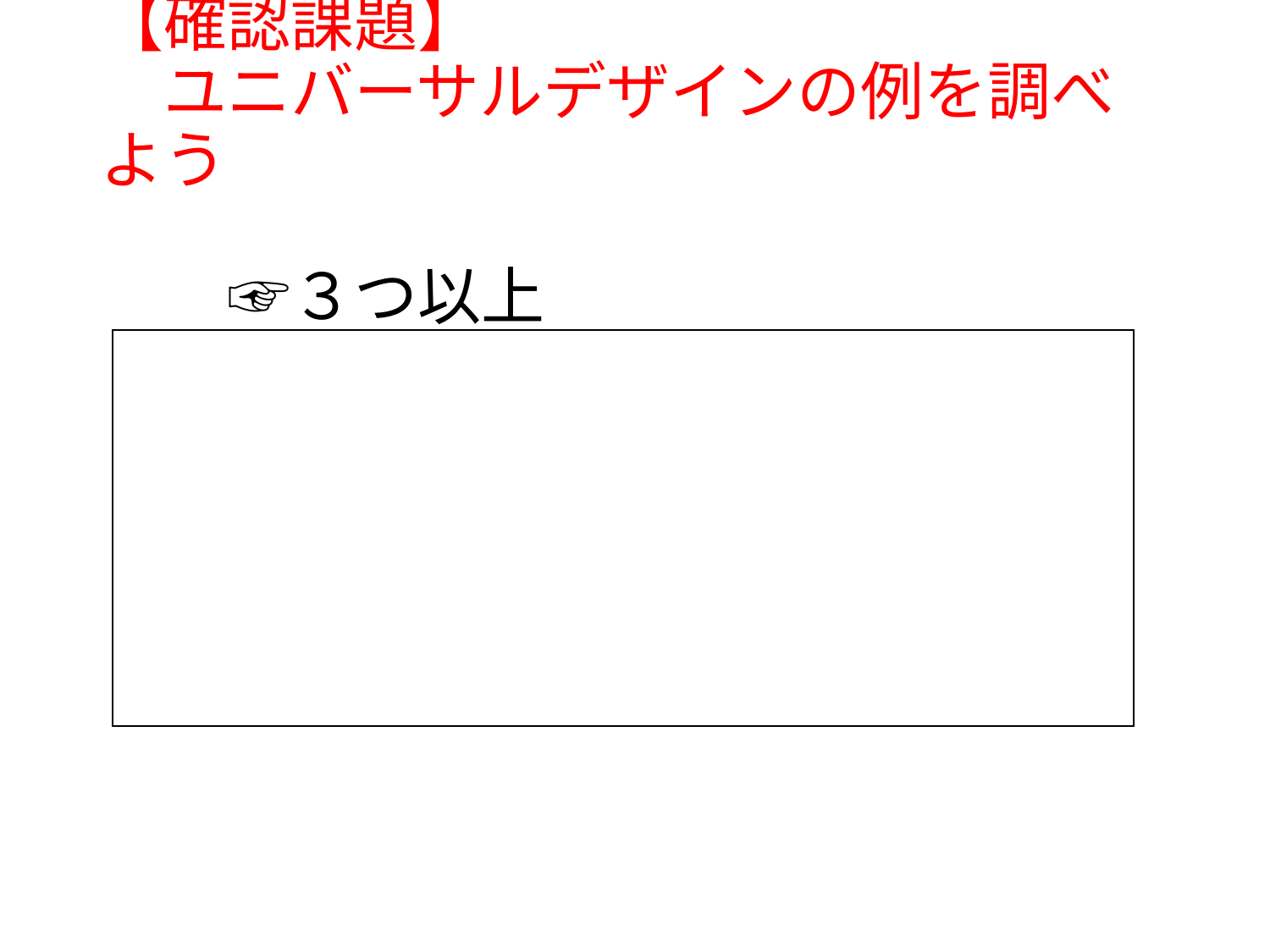

# 【確認課題】 　ユニバーサルデザインの例を調べよう 　　　　　　　　　　　　　　　　　　☞３つ以上
|  |
| --- |